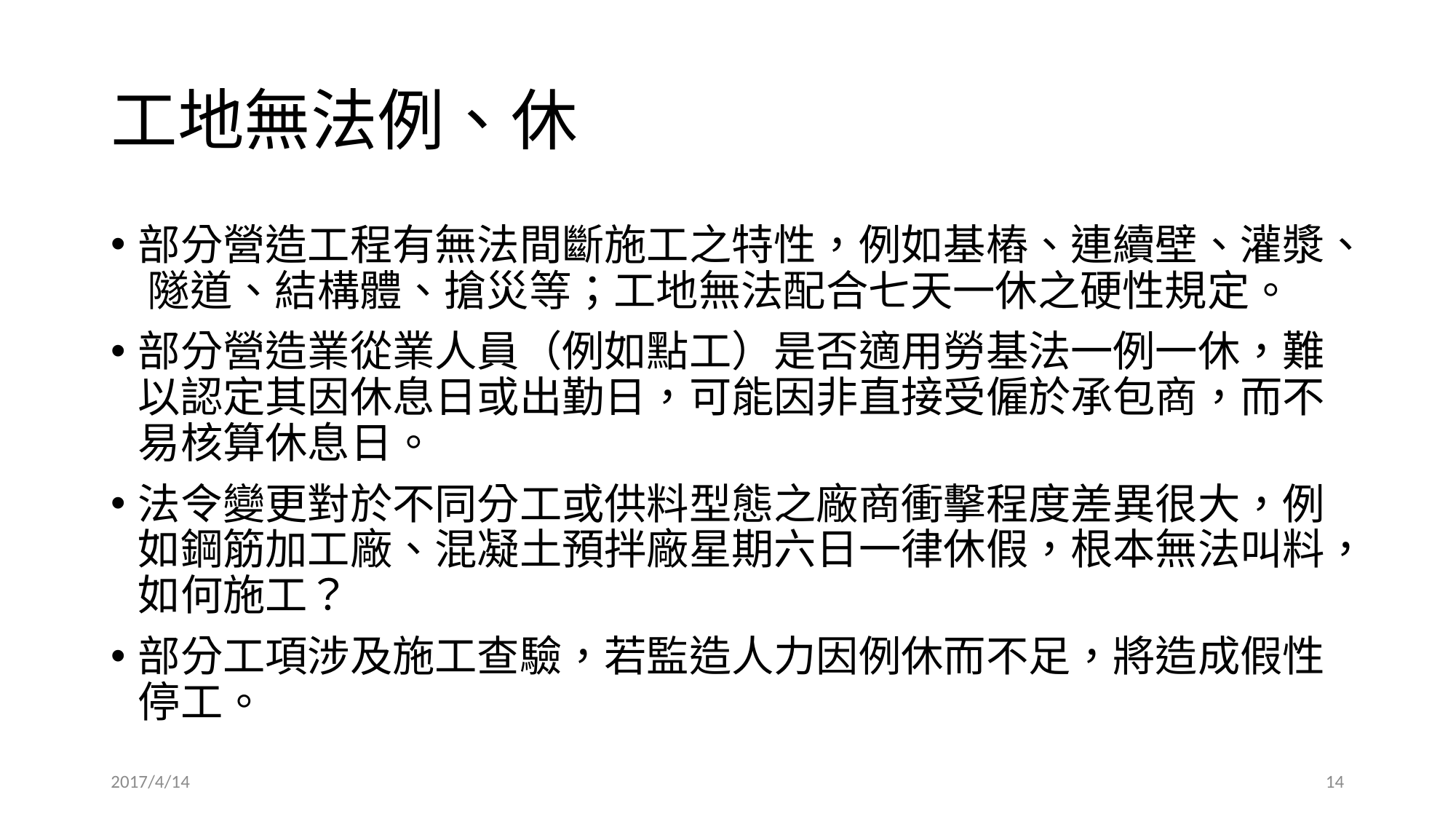

# 工地無法例、休
部分營造工程有無法間斷施工之特性，例如基樁、連續壁、灌漿、 隧道、結構體、搶災等；工地無法配合七天一休之硬性規定。
部分營造業從業人員（例如點工）是否適用勞基法一例一休，難以認定其因休息日或出勤日，可能因非直接受僱於承包商，而不易核算休息日。
法令變更對於不同分工或供料型態之廠商衝擊程度差異很大，例如鋼筋加工廠、混凝土預拌廠星期六日一律休假，根本無法叫料，如何施工？
部分工項涉及施工查驗，若監造人力因例休而不足，將造成假性停工。

2017/4/14

14